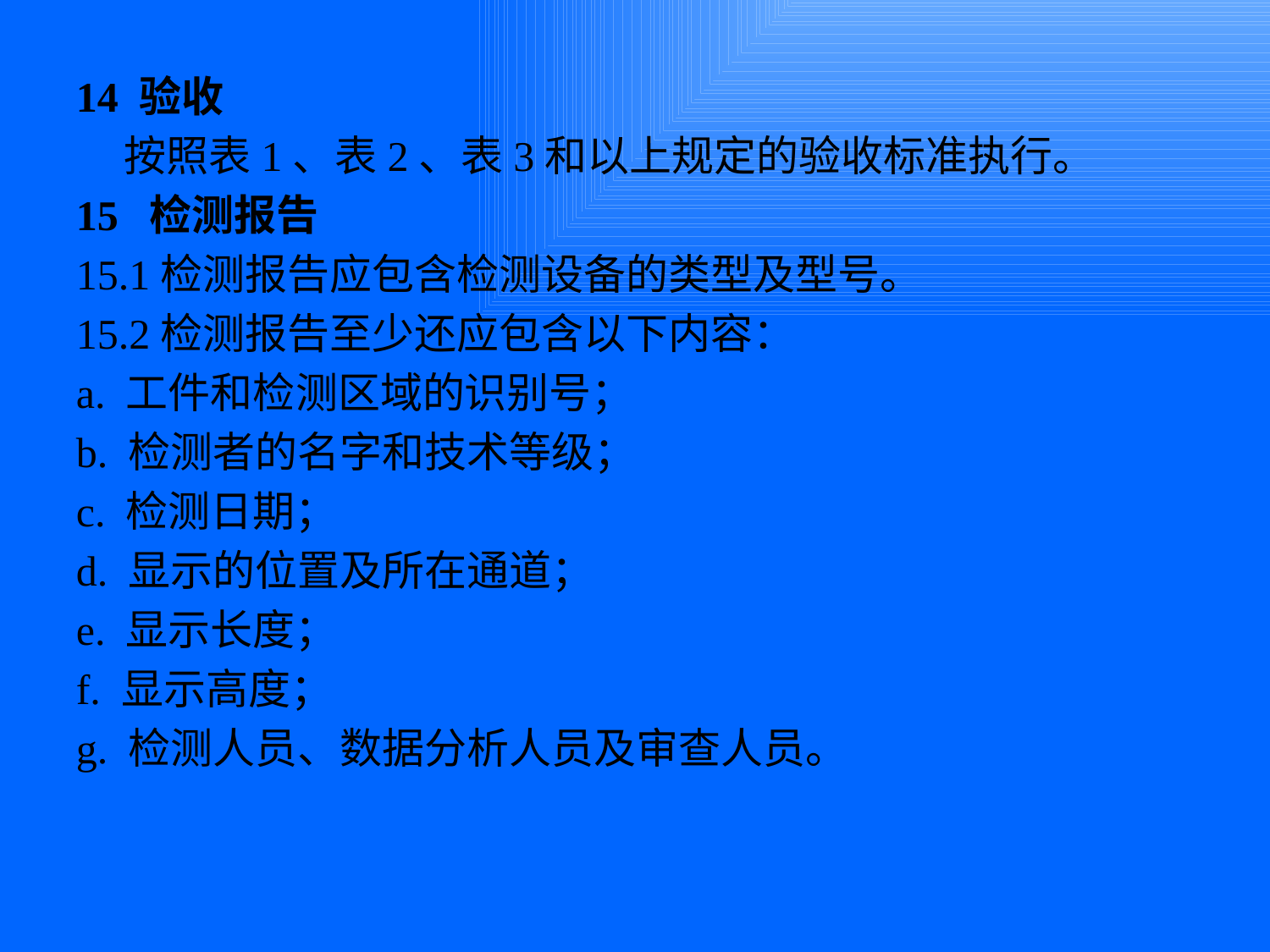

14 验收
    按照表1、表2、表3和以上规定的验收标准执行。
15  检测报告
15.1检测报告应包含检测设备的类型及型号。
15.2检测报告至少还应包含以下内容：
a. 工件和检测区域的识别号；
b. 检测者的名字和技术等级；
c. 检测日期；
d. 显示的位置及所在通道；
e. 显示长度；
f. 显示高度；
g. 检测人员、数据分析人员及审查人员。